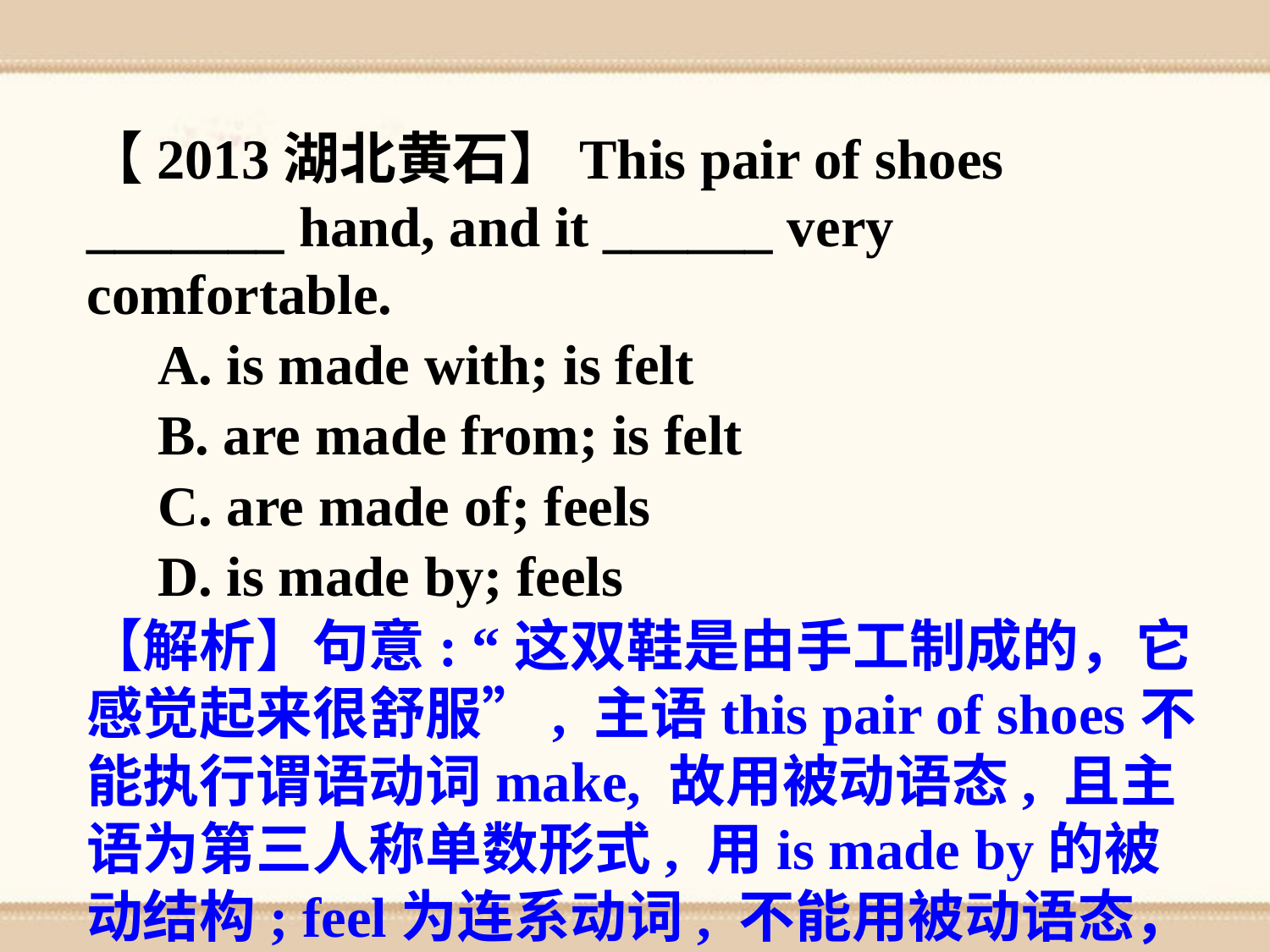

【2013湖北黄石】This pair of shoes _______ hand, and it ______ very comfortable.
     A. is made with; is felt
     B. are made from; is felt
     C. are made of; feels
     D. is made by; feels
【解析】句意: “这双鞋是由手工制成的，它感觉起来很舒服”, 主语this pair of shoes不能执行谓语动词make, 故用被动语态, 且主语为第三人称单数形式, 用is made by的被动结构; feel为连系动词, 不能用被动语态，故选D。